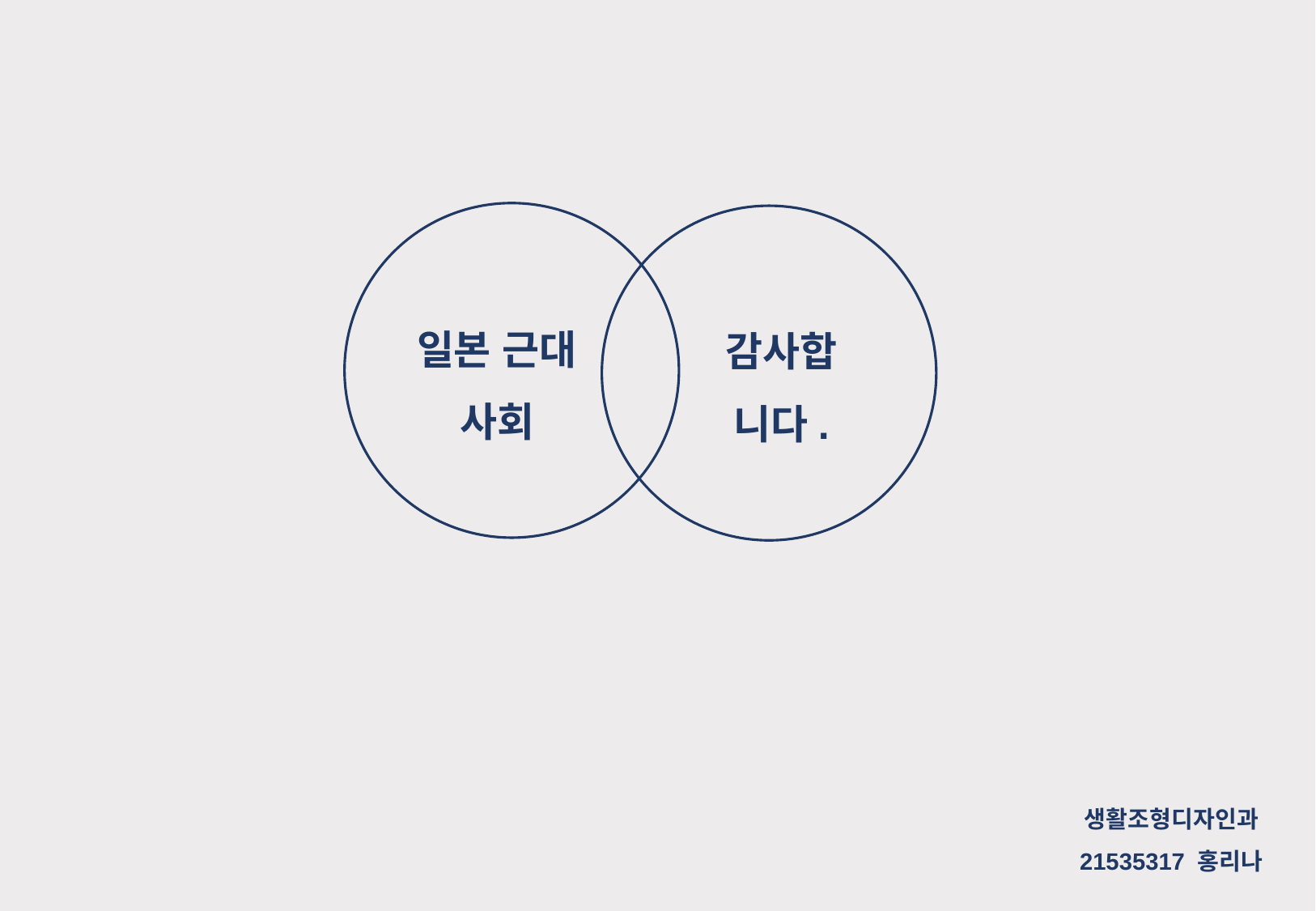

일본 근대
사회
감사합
니다.

생활조형디자인과
21535317 홍리나